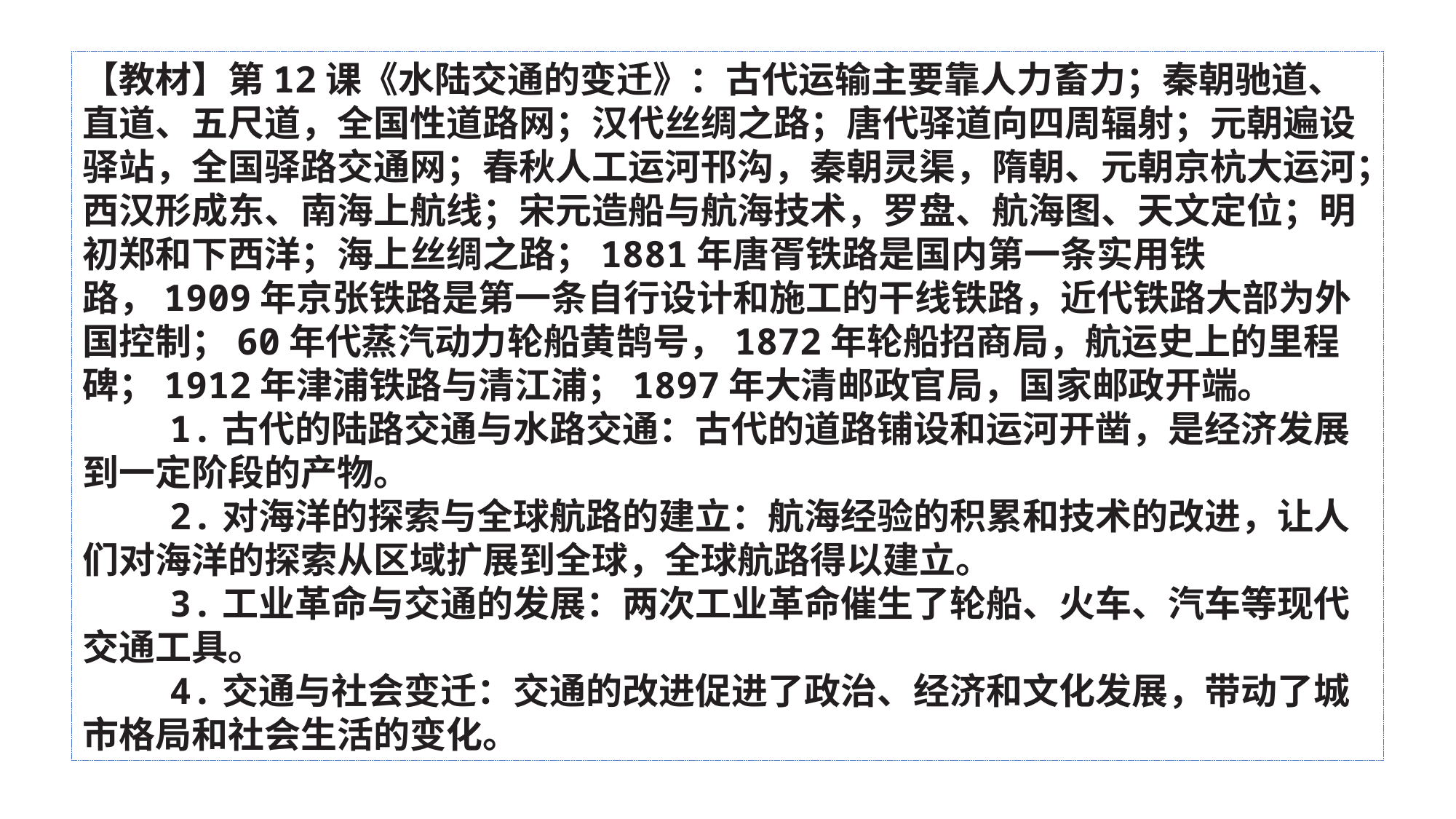

【教材】第12课《水陆交通的变迁》：古代运输主要靠人力畜力；秦朝驰道、直道、五尺道，全国性道路网；汉代丝绸之路；唐代驿道向四周辐射；元朝遍设驿站，全国驿路交通网；春秋人工运河邗沟，秦朝灵渠，隋朝、元朝京杭大运河；西汉形成东、南海上航线；宋元造船与航海技术，罗盘、航海图、天文定位；明初郑和下西洋；海上丝绸之路；1881年唐胥铁路是国内第一条实用铁路，1909年京张铁路是第一条自行设计和施工的干线铁路，近代铁路大部为外国控制；60年代蒸汽动力轮船黄鹄号，1872年轮船招商局，航运史上的里程碑；1912年津浦铁路与清江浦；1897年大清邮政官局，国家邮政开端。
    1.古代的陆路交通与水路交通：古代的道路铺设和运河开凿，是经济发展到一定阶段的产物。
    2.对海洋的探索与全球航路的建立：航海经验的积累和技术的改进，让人们对海洋的探索从区域扩展到全球，全球航路得以建立。
    3.工业革命与交通的发展：两次工业革命催生了轮船、火车、汽车等现代交通工具。
    4.交通与社会变迁：交通的改进促进了政治、经济和文化发展，带动了城市格局和社会生活的变化。